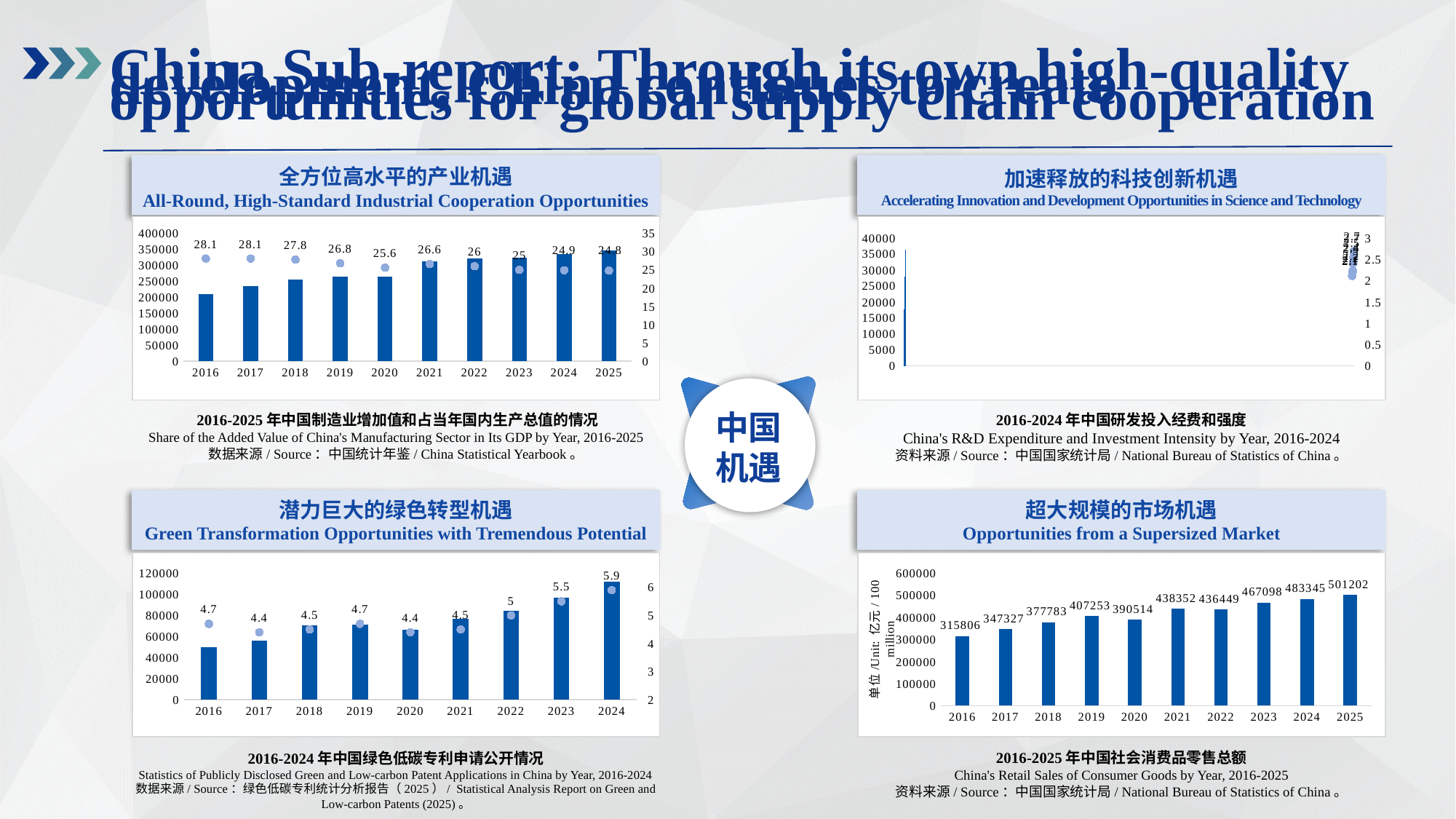

中国篇：以自身高质量发展为全球供应链合作持续创造机遇
China Sub-report: Through its own high-quality development, China continues to create
opportunities for global supply chain cooperation
全方位高水平的产业机遇
All-Round, High-Standard Industrial Cooperation Opportunities
加速释放的科技创新机遇
Accelerating Innovation and Development Opportunities in Science and Technology

### Chart

| Category | 制造业增加值（亿元） | 占国内生产总值的比重（%） |
|---|---|---|
| 2016 | 209508.9 | 28.1 |
| 2017 | 233876.5 | 28.1 |
| 2018 | 255937.2 | 27.8 |
| 2019 | 264136.7 | 26.8 |
| 2020 | 264729.3 | 25.6 |
| 2021 | 312494.4 | 26.6 |
| 2022 | 320609.1 | 26.0 |
| 2023 | 323754.6 | 25.0 |
| 2024 | 336000.0 | 24.9 |
| 2025 | 347000.0 | 24.8 |

### Chart

| Category | 研发投入经费（亿元） | 研发投入强度（%） |
|---|---|---|
| 2016 | 15676.75 | 2.11 |
| 2017 | 17606.13 | 2.13 |
| 2018 | 19677.93 | 2.19 |
| 2019 | 22143.6 | 2.23 |
| 2020 | 24393.11 | 2.4 |
| 2021 | 27956.31 | 2.44 |
| 2022 | 30782.9 | 2.54 |
| 2023 | 33357.1 | 2.65 |
| 2024 | 36326.8 | 2.69 |

中国
机遇
 2016-2025年中国制造业增加值和占当年国内生产总值的情况
Share of the Added Value of China's Manufacturing Sector in Its GDP by Year, 2016-2025
数据来源/ Source：中国统计年鉴/ China Statistical Yearbook。
2016-2024年中国研发投入经费和强度
China's R&D Expenditure and Investment Intensity by Year, 2016-2024
资料来源/ Source：中国国家统计局/ National Bureau of Statistics of China。
潜力巨大的绿色转型机遇
Green Transformation Opportunities with Tremendous Potential
超大规模的市场机遇
Opportunities from a Supersized Market

### Chart

| Category | 申请公开量（件） | 同期占比（%） |
|---|---|---|
| 2016 | 49609.0 | 4.7 |
| 2017 | 56323.0 | 4.4 |
| 2018 | 70691.0 | 4.5 |
| 2019 | 71490.0 | 4.7 |
| 2020 | 66780.0 | 4.4 |
| 2021 | 76900.0 | 4.5 |
| 2022 | 84616.0 | 5.0 |
| 2023 | 96854.0 | 5.5 |
| 2024 | 111910.0 | 5.9 |

### Chart

| Category | 社会消费品零售总额（亿元） |
|---|---|
| 2016 | 315806.2 |
| 2017 | 347326.7 |
| 2018 | 377783.1 |
| 2019 | 407253.3 |
| 2020 | 390514.3 |
| 2021 | 438351.9 |
| 2022 | 436448.7 |
| 2023 | 467098.0 |
| 2024 | 483344.7 |
| 2025 | 501202.0 |
2016-2024年中国绿色低碳专利申请公开情况
Statistics of Publicly Disclosed Green and Low-carbon Patent Applications in China by Year, 2016-2024
数据来源/ Source：绿色低碳专利统计分析报告（2025）/  Statistical Analysis Report on Green and Low-carbon Patents (2025)。
2016-2025年中国社会消费品零售总额
China's Retail Sales of Consumer Goods by Year, 2016-2025
资料来源/ Source：中国国家统计局/ National Bureau of Statistics of China。